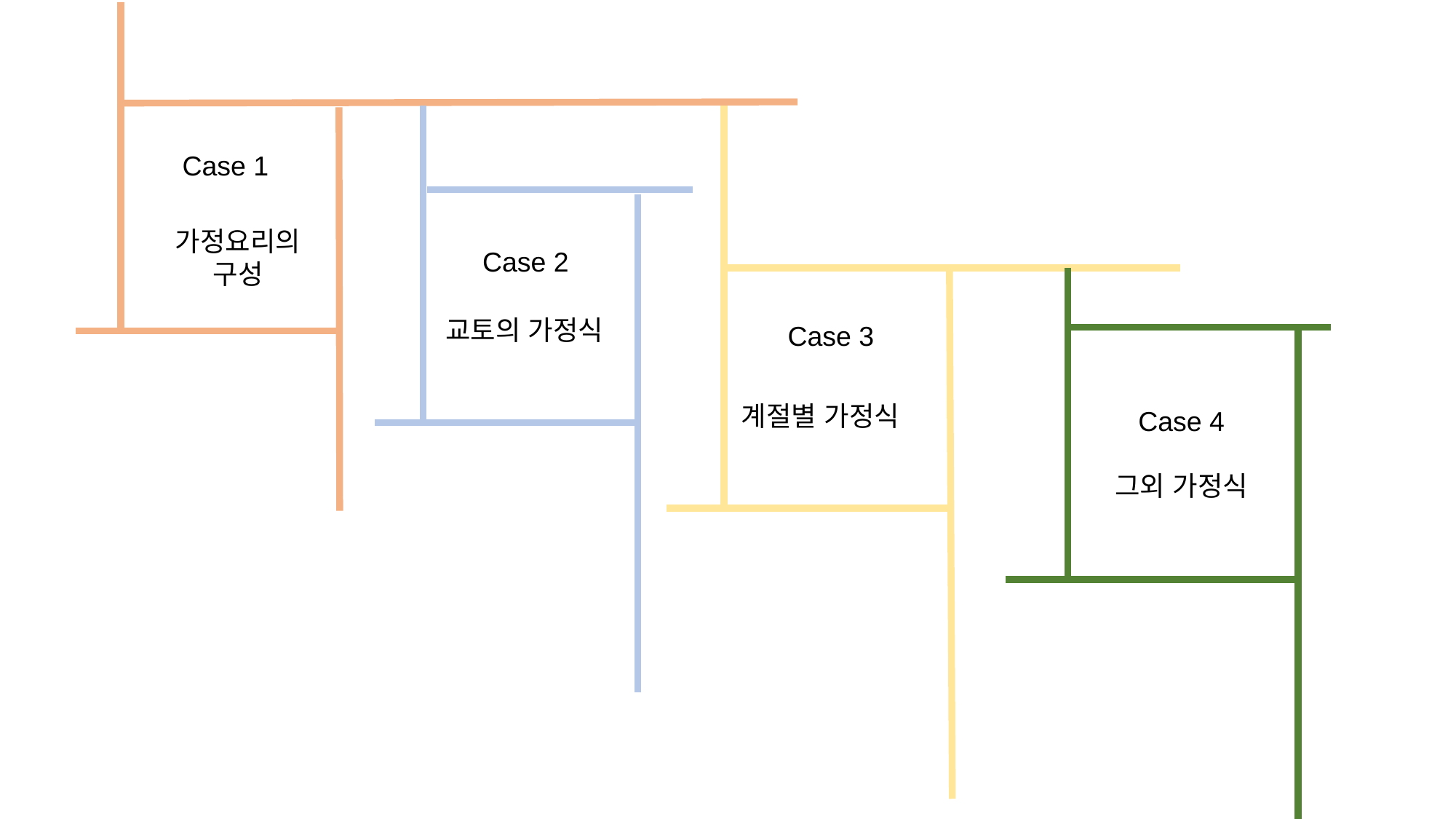

Case 1
가정요리의 구성
Case 2
교토의 가정식
Case 3
계절별 가정식
Case 4
그외 가정식